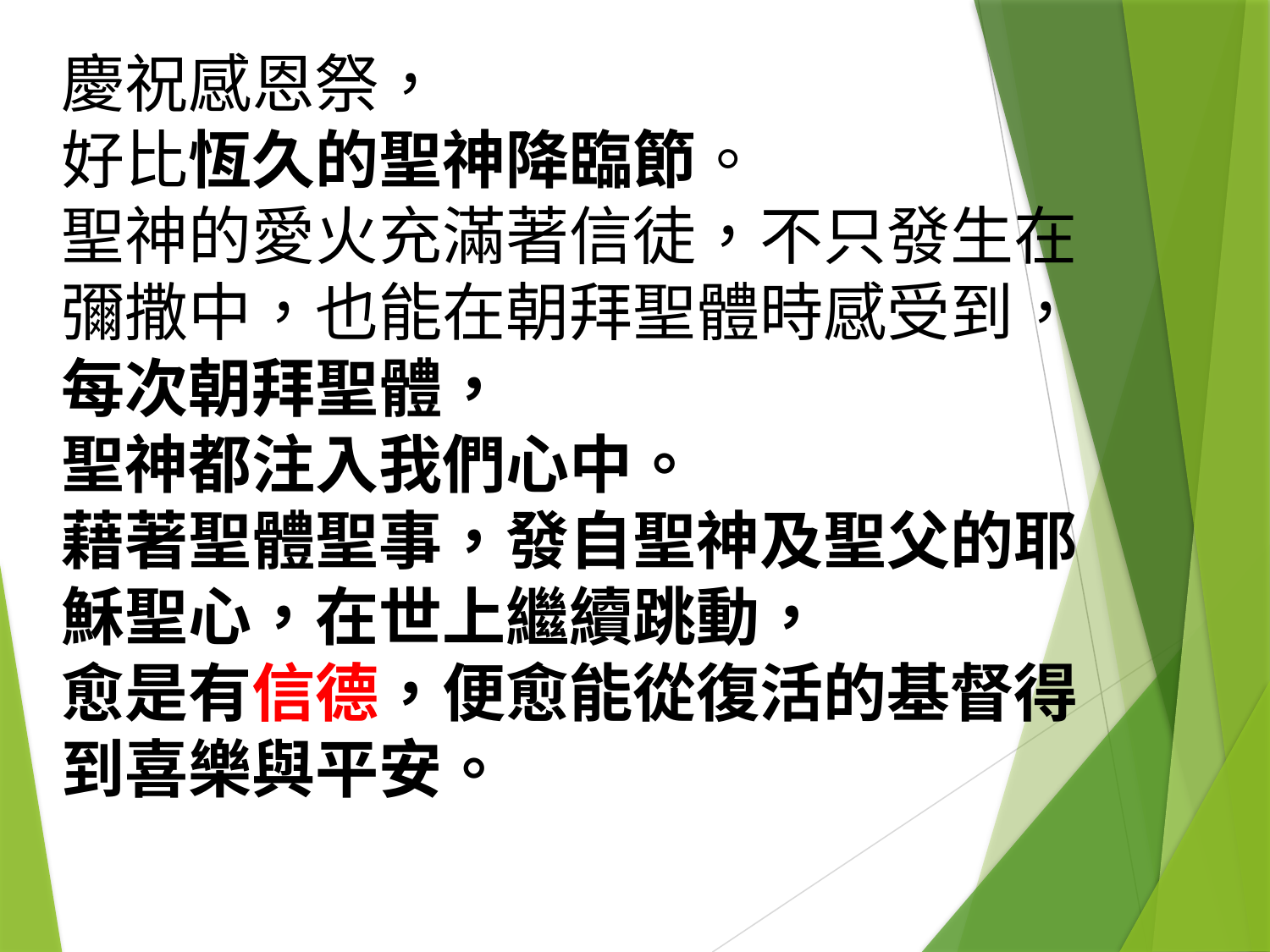

慶祝感恩祭，
好比恆久的聖神降臨節。
聖神的愛火充滿著信徒，不只發生在彌撒中，也能在朝拜聖體時感受到，每次朝拜聖體，
聖神都注入我們心中。
藉著聖體聖事，發自聖神及聖父的耶穌聖心，在世上繼續跳動，
愈是有信德，便愈能從復活的基督得到喜樂與平安。